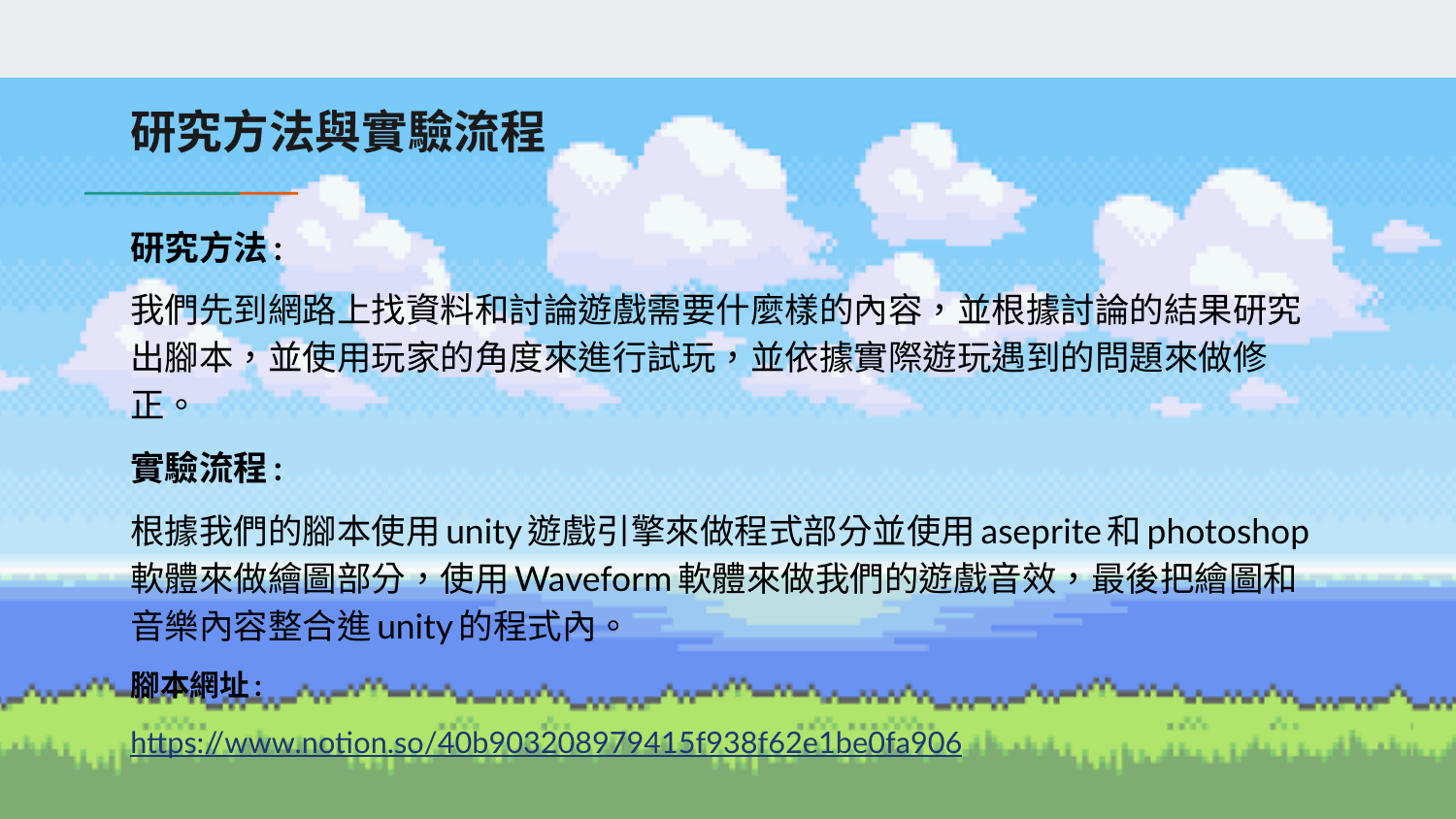

# 研究方法與實驗流程
研究方法:
我們先到網路上找資料和討論遊戲需要什麼樣的內容，並根據討論的結果研究出腳本，並使用玩家的角度來進行試玩，並依據實際遊玩遇到的問題來做修正。
實驗流程:
根據我們的腳本使用unity遊戲引擎來做程式部分並使用aseprite和photoshop軟體來做繪圖部分，使用Waveform軟體來做我們的遊戲音效，最後把繪圖和音樂內容整合進unity的程式內。
腳本網址:
https://www.notion.so/40b903208979415f938f62e1be0fa906